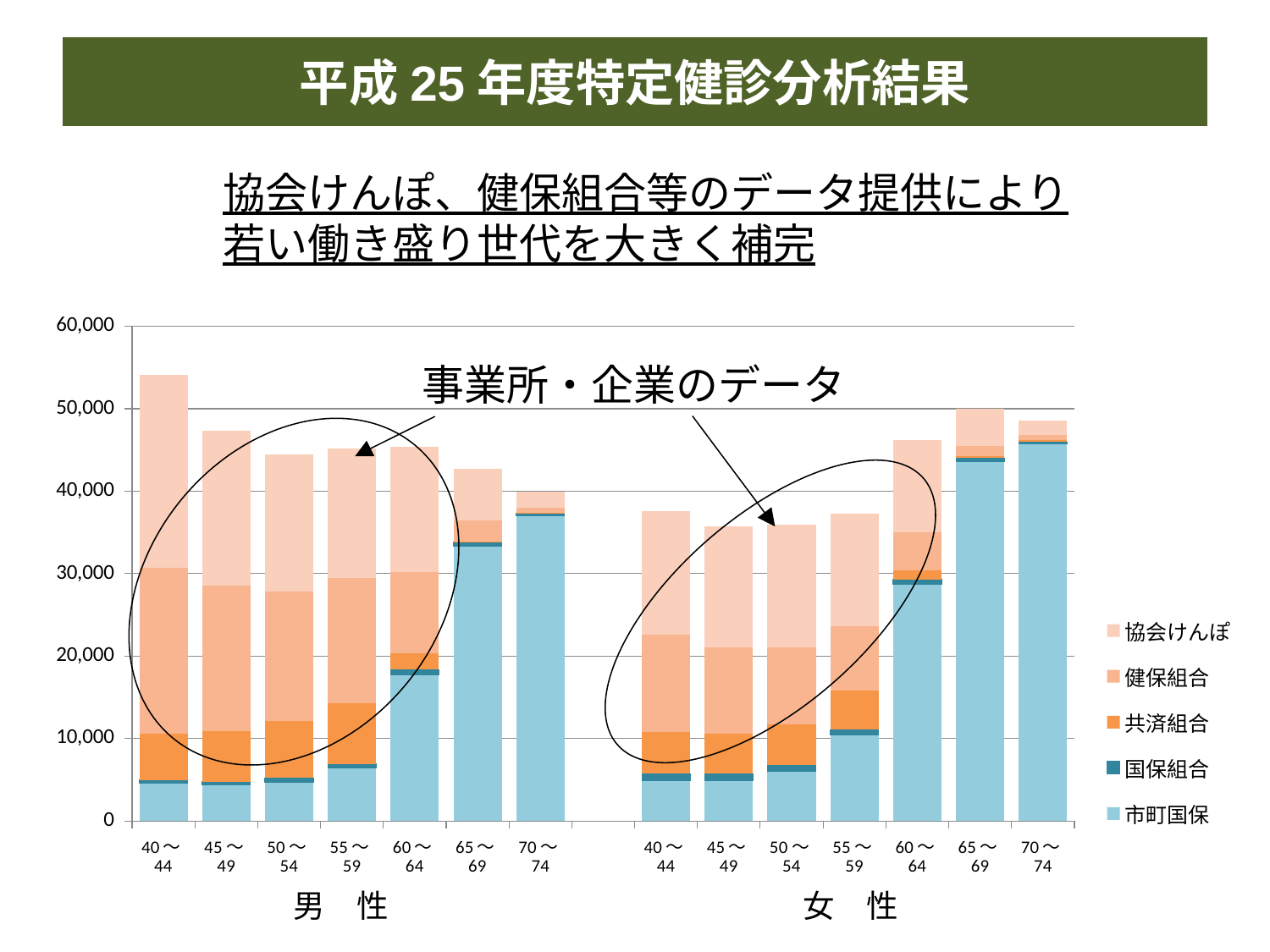

平成25年度特定健診分析結果
協会けんぽ、健保組合等のデータ提供により
若い働き盛り世代を大きく補完

### Chart

| Category | 市町国保 | 国保組合 | 共済組合 | 健保組合 | 協会けんぽ |
|---|---|---|---|---|---|
| 40～44 | 4607.0 | 337.0 | 5607.0 | 20151.0 | 23419.0 |
| 45～49 | 4371.0 | 368.0 | 6195.0 | 17568.0 | 18793.0 |
| 50～54 | 4721.0 | 480.0 | 6944.0 | 15737.0 | 16564.0 |
| 55～59 | 6372.0 | 537.0 | 7384.0 | 15170.0 | 15726.0 |
| 60～64 | 17672.0 | 664.0 | 1954.0 | 9874.0 | 15215.0 |
| 65～69 | 33317.0 | 516.0 | 86.0 | 2493.0 | 6317.0 |
| 70～74 | 37023.0 | 312.0 | 53.0 | 556.0 | 1978.0 |
|  | None | None | None | None | None |
| 40～44 | 4931.0 | 781.0 | 5089.0 | 11803.0 | 15023.0 |
| 45～49 | 4885.0 | 847.0 | 4900.0 | 10410.0 | 14713.0 |
| 50～54 | 5962.0 | 782.0 | 4918.0 | 9395.0 | 14875.0 |
| 55～59 | 10401.0 | 662.0 | 4741.0 | 7791.0 | 13646.0 |
| 60～64 | 28685.0 | 586.0 | 1169.0 | 4527.0 | 11232.0 |
| 65～69 | 43595.0 | 429.0 | 186.0 | 1320.0 | 4516.0 |
| 70～74 | 45700.0 | 254.0 | 264.0 | 598.0 | 1698.0 |
事業所・企業のデータ

男　性
女　性